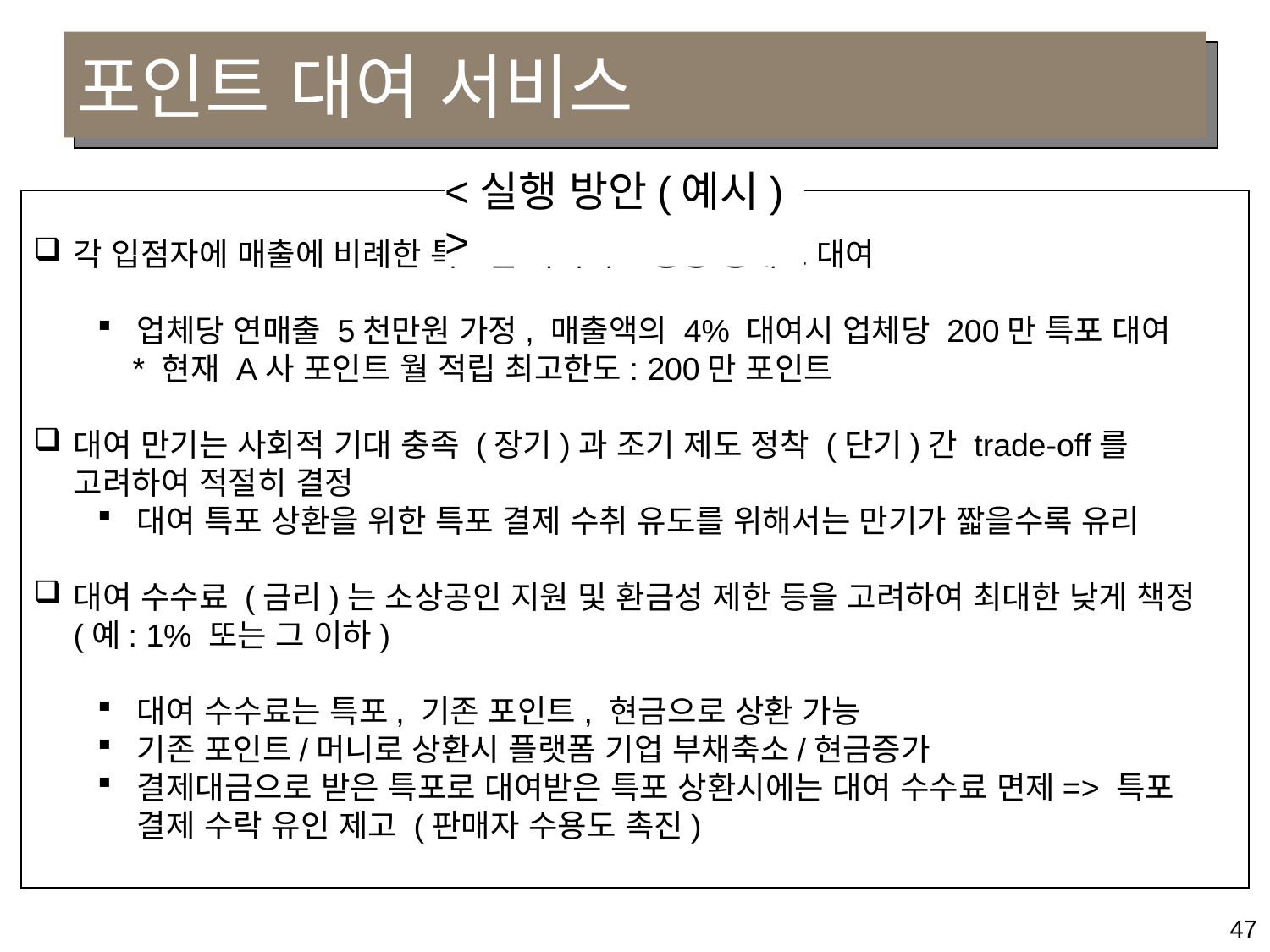

# 포인트 대여 서비스
<실행 방안(예시) >

각 입점자에 매출에 비례한 특포를 마이너스 통장 형태로 대여

업체당 연매출 5천만원 가정, 매출액의 4% 대여시 업체당 200만 특포 대여
    * 현재 A사 포인트 월 적립 최고한도: 200만 포인트

대여 만기는 사회적 기대 충족 (장기)과 조기 제도 정착 (단기)간 trade-off를 고려하여 적절히 결정
대여 특포 상환을 위한 특포 결제 수취 유도를 위해서는 만기가 짧을수록 유리

대여 수수료 (금리)는 소상공인 지원 및 환금성 제한 등을 고려하여 최대한 낮게 책정 (예: 1% 또는 그 이하)

대여 수수료는 특포, 기존 포인트, 현금으로 상환 가능
기존 포인트/머니로 상환시 플랫폼 기업 부채축소/현금증가
결제대금으로 받은 특포로 대여받은 특포 상환시에는 대여 수수료 면제=> 특포 결제 수락 유인 제고 (판매자 수용도 촉진)

47